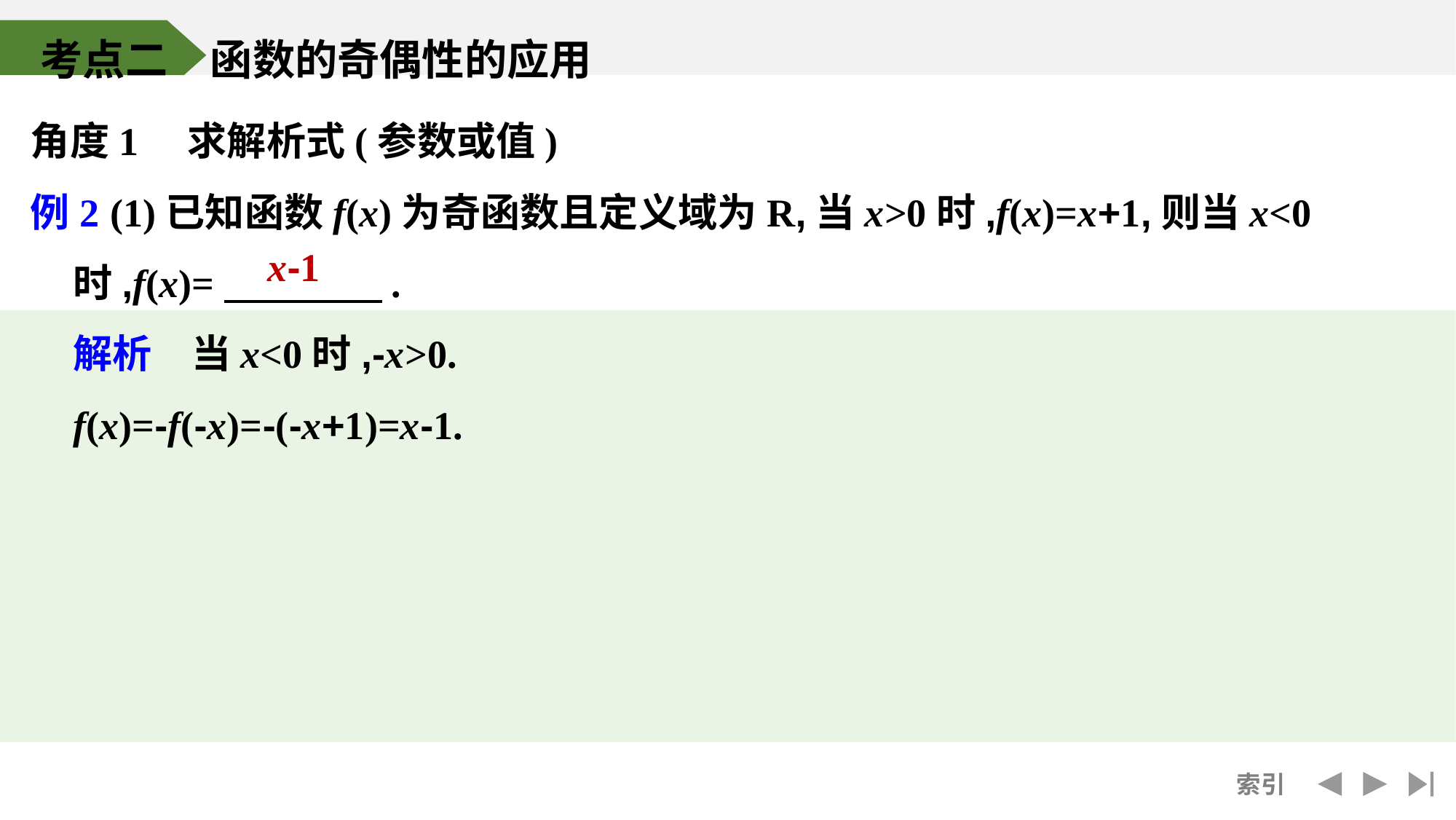

考点二　函数的奇偶性的应用
角度1　求解析式(参数或值)
例2 (1)已知函数f(x)为奇函数且定义域为R,当x>0时,f(x)=x+1,则当x<0时,f(x)=　　　　.
	解析　当x<0时,-x>0.
	f(x)=-f(-x)=-(-x+1)=x-1.
x-1